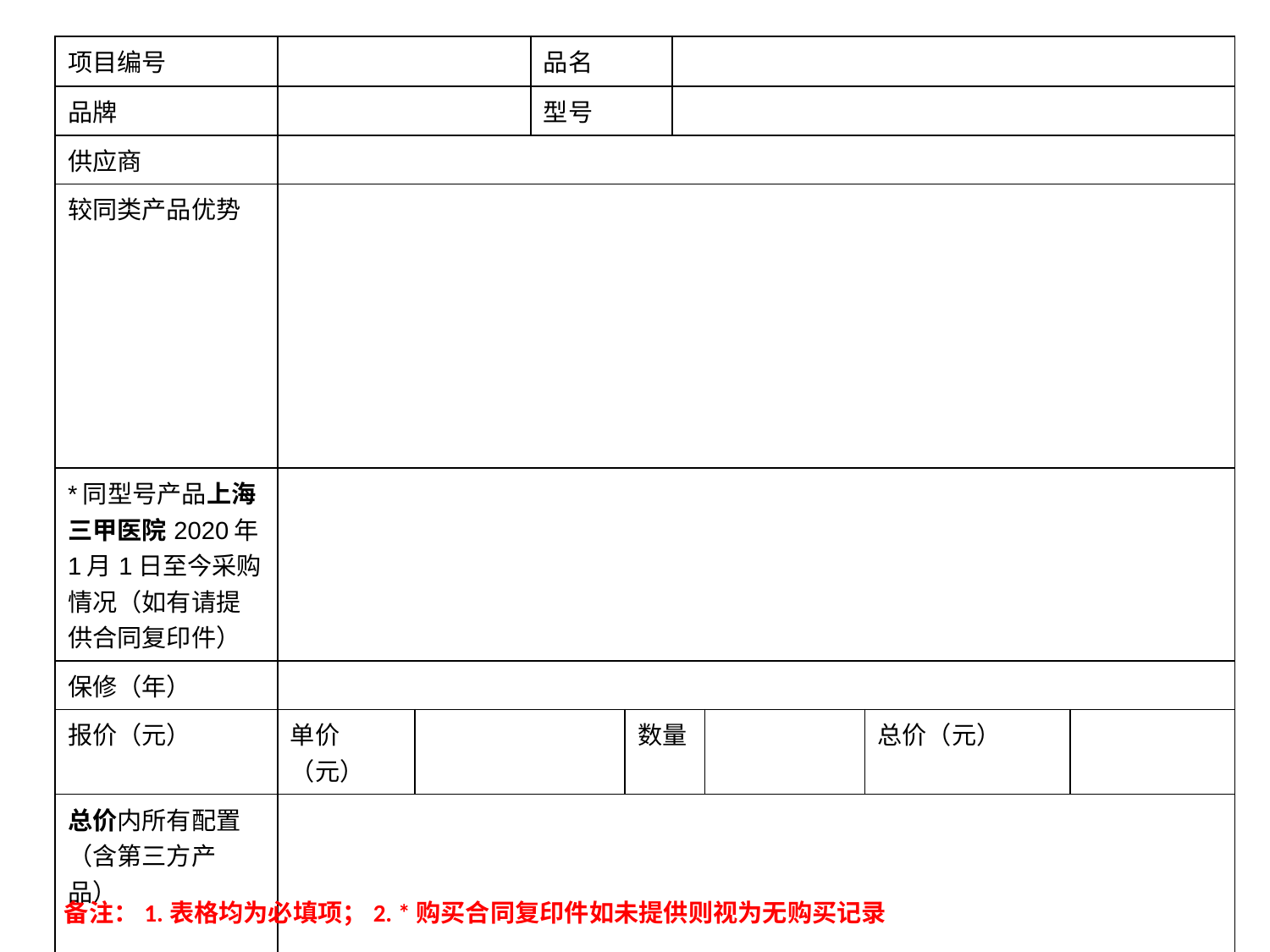

| 项目编号 |  |  | 品名 |  |  |  |  |  |
| --- | --- | --- | --- | --- | --- | --- | --- | --- |
| 品牌 |  |  | 型号 |  |  |  |  |  |
| 供应商 |  |  |  |  |  |  |  |  |
| 较同类产品优势 |  |  |  |  |  |  |  |  |
| \*同型号产品上海三甲医院2020年1月1日至今采购情况（如有请提供合同复印件） |  |  |  |  |  |  |  |  |
| 保修（年） |  |  |  |  |  |  |  |  |
| 报价（元） | 单价（元） |  |  | 数量 |  |  | 总价（元） |  |
| 总价内所有配置（含第三方产品） |  |  |  |  |  |  |  |  |
备注：1.表格均为必填项；2. *购买合同复印件如未提供则视为无购买记录